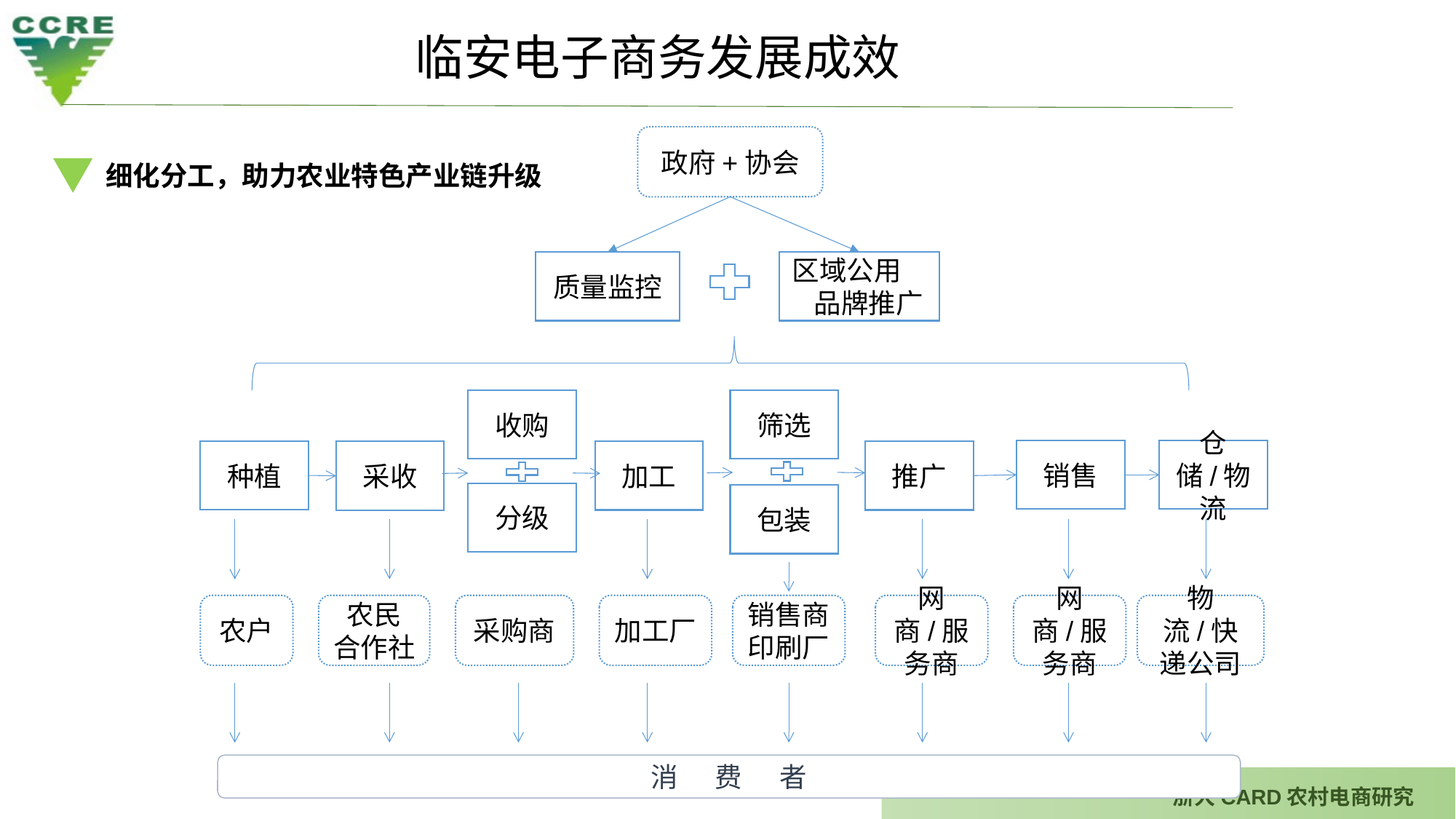

临安电子商务发展成效
政府+协会
细化分工，助力农业特色产业链升级

质量监控
区域公用        品牌推广

收购
筛选
销售
仓储/物流
种植
加工
推广
采收

分级
包装
农户
农民 合作社
采购商
加工厂
销售商印刷厂
网商/服务商
网商/服务商
物流/快递公司
消      费      者